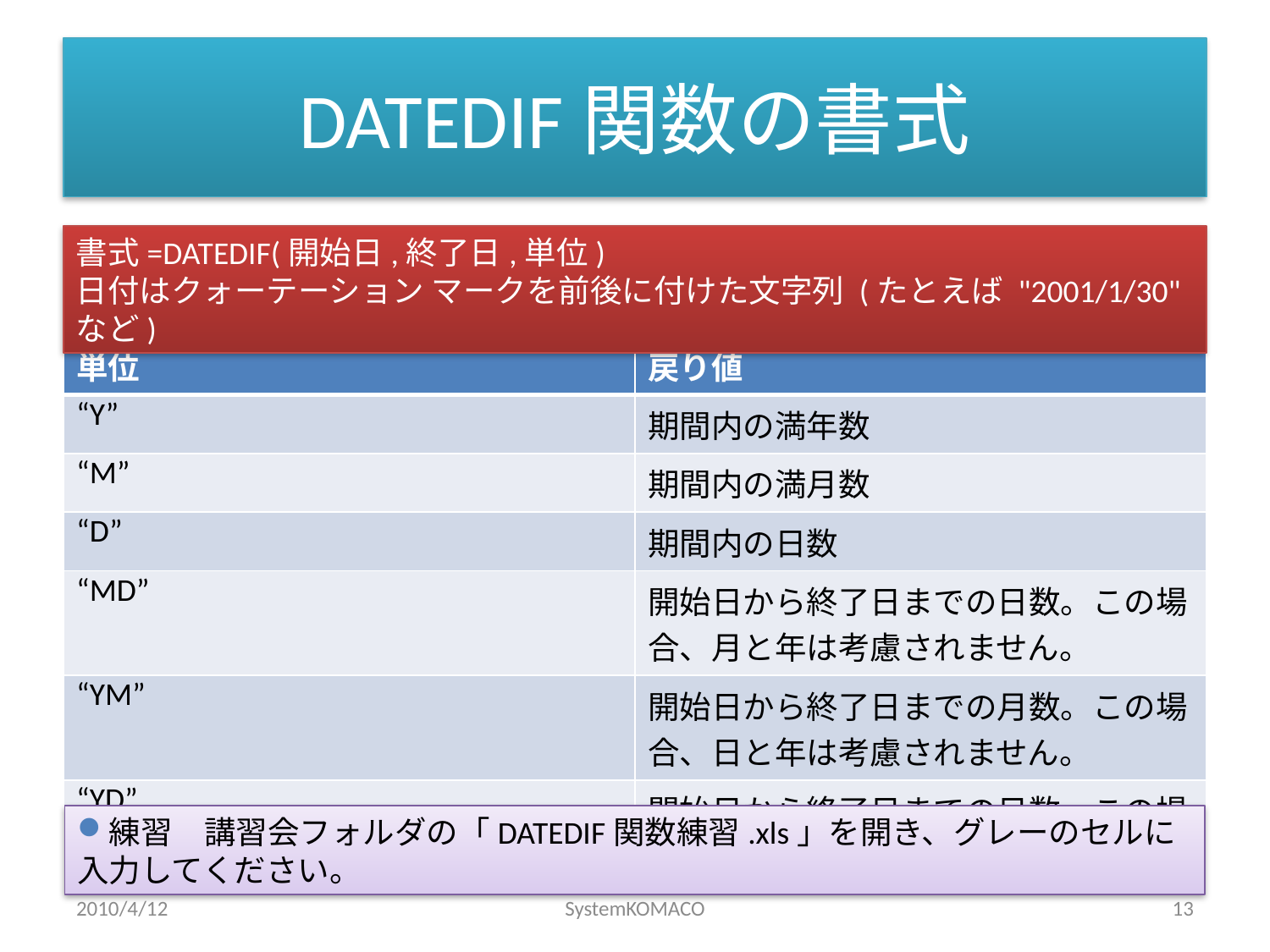

# DATEDIF関数の書式
書式=DATEDIF(開始日,終了日,単位)
日付はクォーテーション マークを前後に付けた文字列 (たとえば "2001/1/30" など)
| 単位 | 戻り値 |
| --- | --- |
| “Y” | 期間内の満年数 |
| “M” | 期間内の満月数 |
| “D” | 期間内の日数 |
| “MD” | 開始日から終了日までの日数。この場合、月と年は考慮されません。 |
| “YM” | 開始日から終了日までの月数。この場合、日と年は考慮されません。 |
| “YD” | 開始日から終了日までの日数。この場合、年は考慮されません。 |
練習　講習会フォルダの「DATEDIF関数練習.xls」を開き、グレーのセルに入力してください。
2010/4/12
SystemKOMACO
13